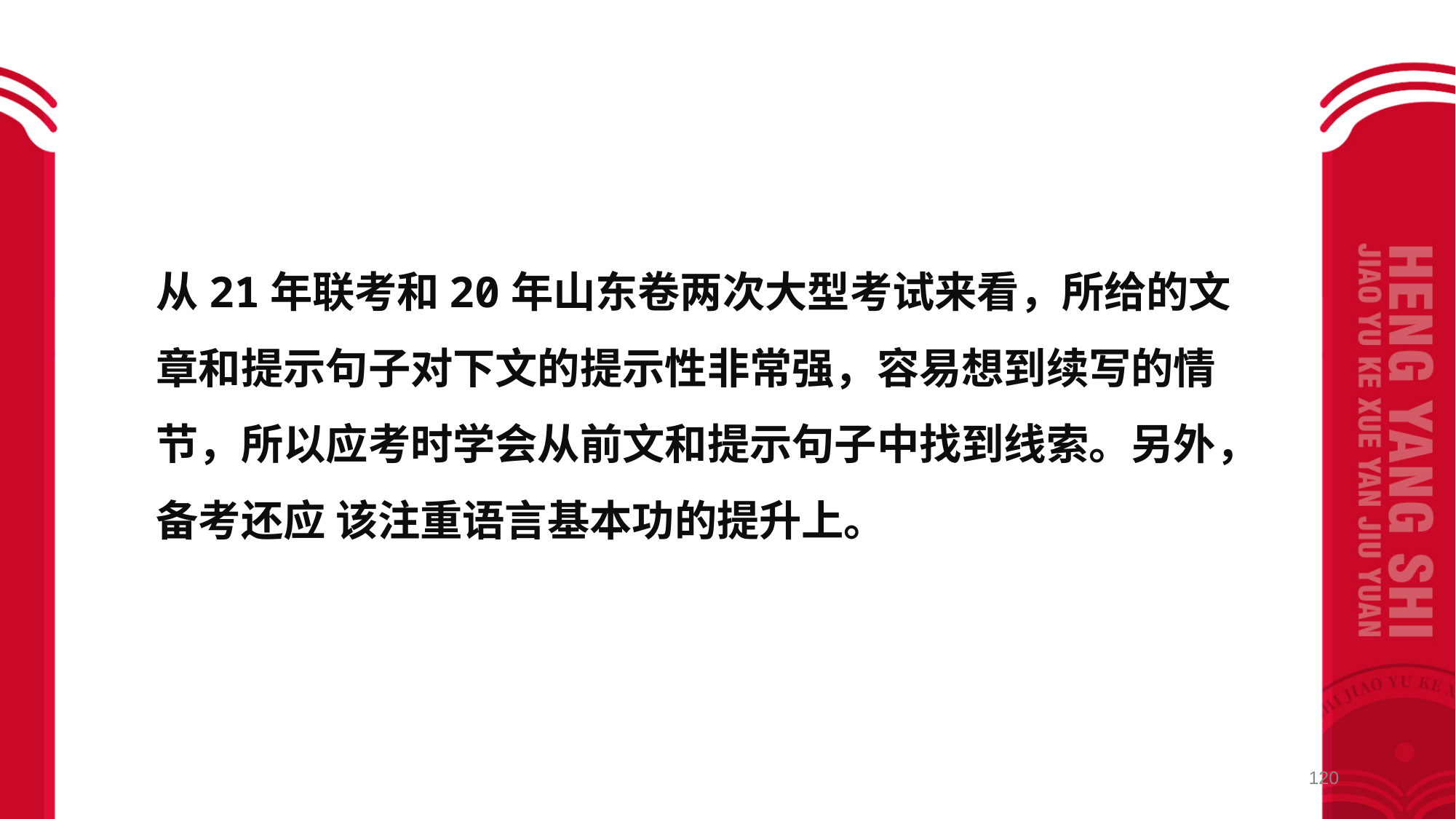

从21年联考和20年山东卷两次大型考试来看，所给的文章和提示句子对下文的提示性非常强，容易想到续写的情节，所以应考时学会从前文和提示句子中找到线索。另外，备考还应 该注重语言基本功的提升上。
120